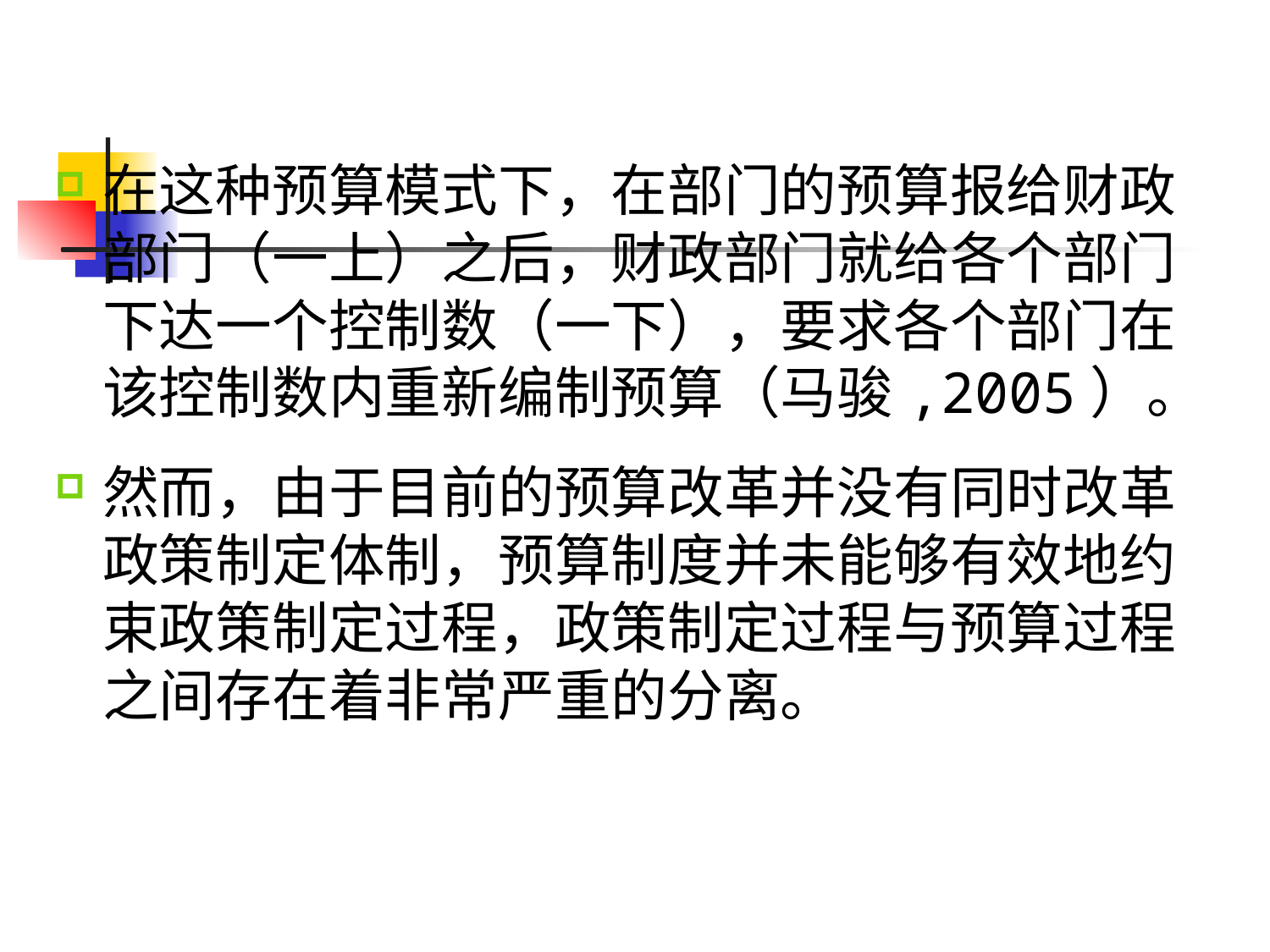

在这种预算模式下，在部门的预算报给财政部门（一上）之后，财政部门就给各个部门下达一个控制数（一下），要求各个部门在该控制数内重新编制预算（马骏,2005）。
然而，由于目前的预算改革并没有同时改革政策制定体制，预算制度并未能够有效地约束政策制定过程，政策制定过程与预算过程之间存在着非常严重的分离。